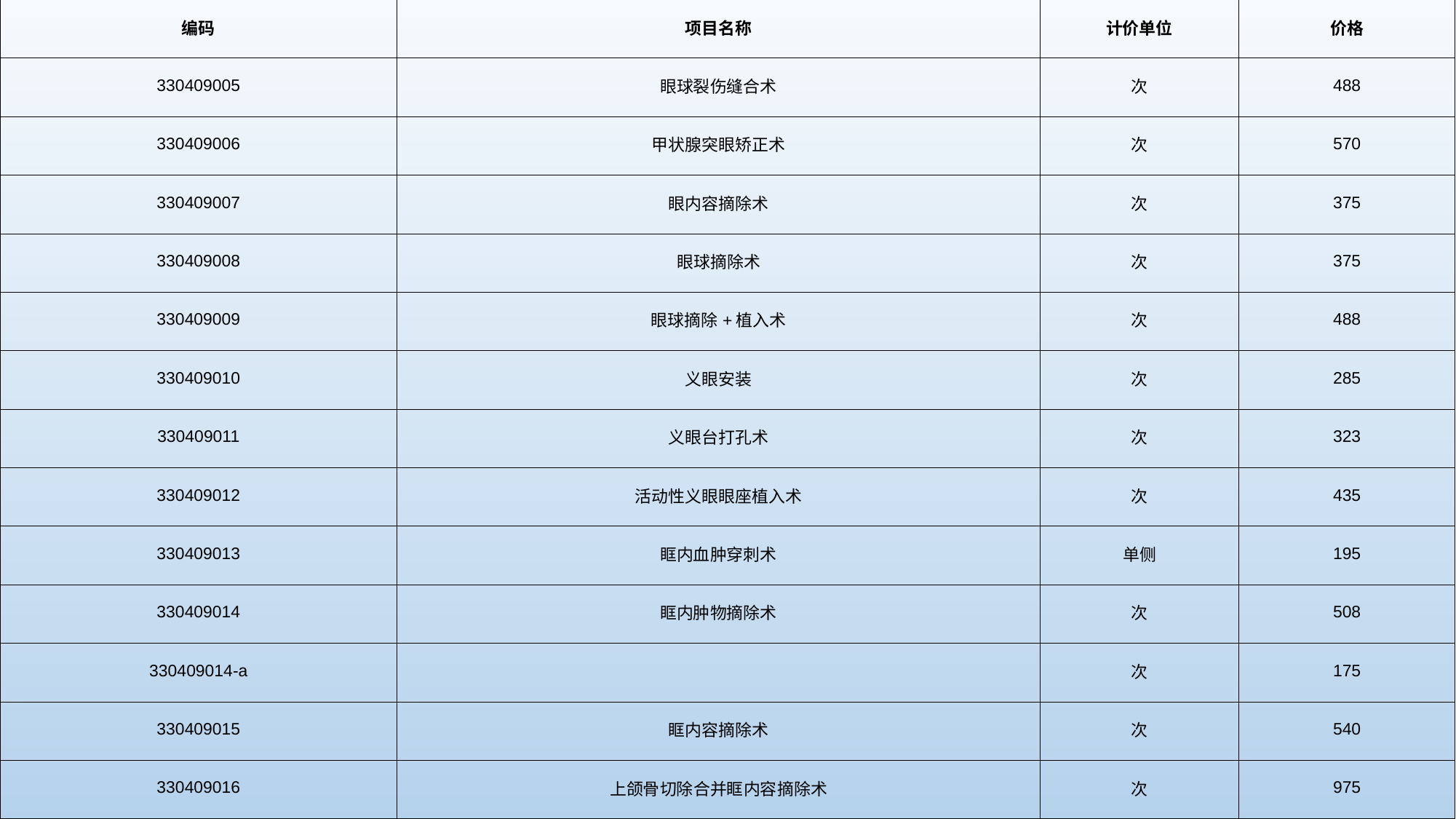

| 编码 | 项目名称 | 计价单位 | 价格 |
| --- | --- | --- | --- |
| 330409005 | 眼球裂伤缝合术 | 次 | 488 |
| 330409006 | 甲状腺突眼矫正术 | 次 | 570 |
| 330409007 | 眼内容摘除术 | 次 | 375 |
| 330409008 | 眼球摘除术 | 次 | 375 |
| 330409009 | 眼球摘除+植入术 | 次 | 488 |
| 330409010 | 义眼安装 | 次 | 285 |
| 330409011 | 义眼台打孔术 | 次 | 323 |
| 330409012 | 活动性义眼眼座植入术 | 次 | 435 |
| 330409013 | 眶内血肿穿刺术 | 单侧 | 195 |
| 330409014 | 眶内肿物摘除术 | 次 | 508 |
| 330409014-a |  | 次 | 175 |
| 330409015 | 眶内容摘除术 | 次 | 540 |
| 330409016 | 上颌骨切除合并眶内容摘除术 | 次 | 975 |